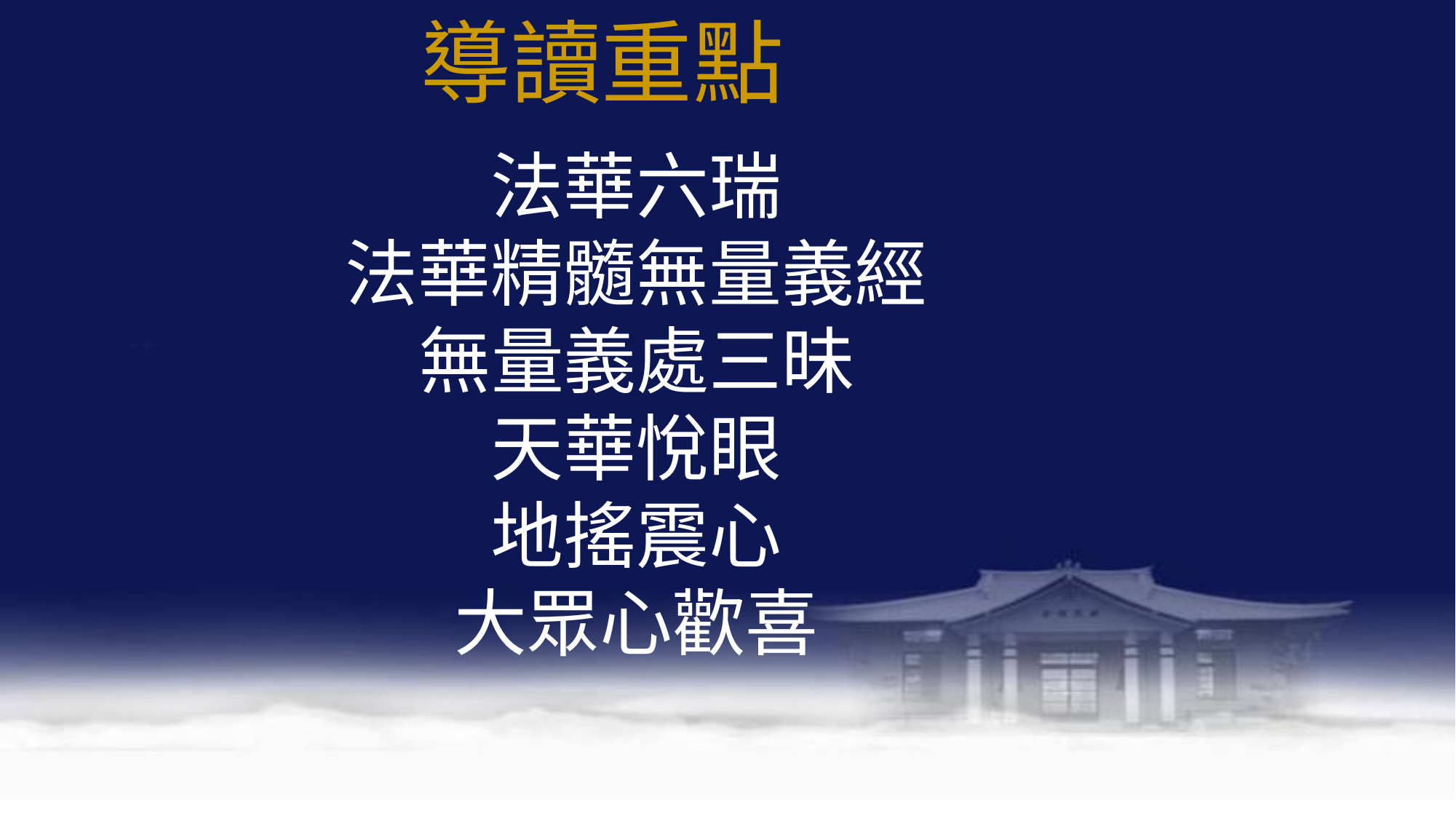

導讀重點
法華六瑞
法華精髓無量義經
無量義處三昧
天華悅眼
地搖震心
大眾心歡喜